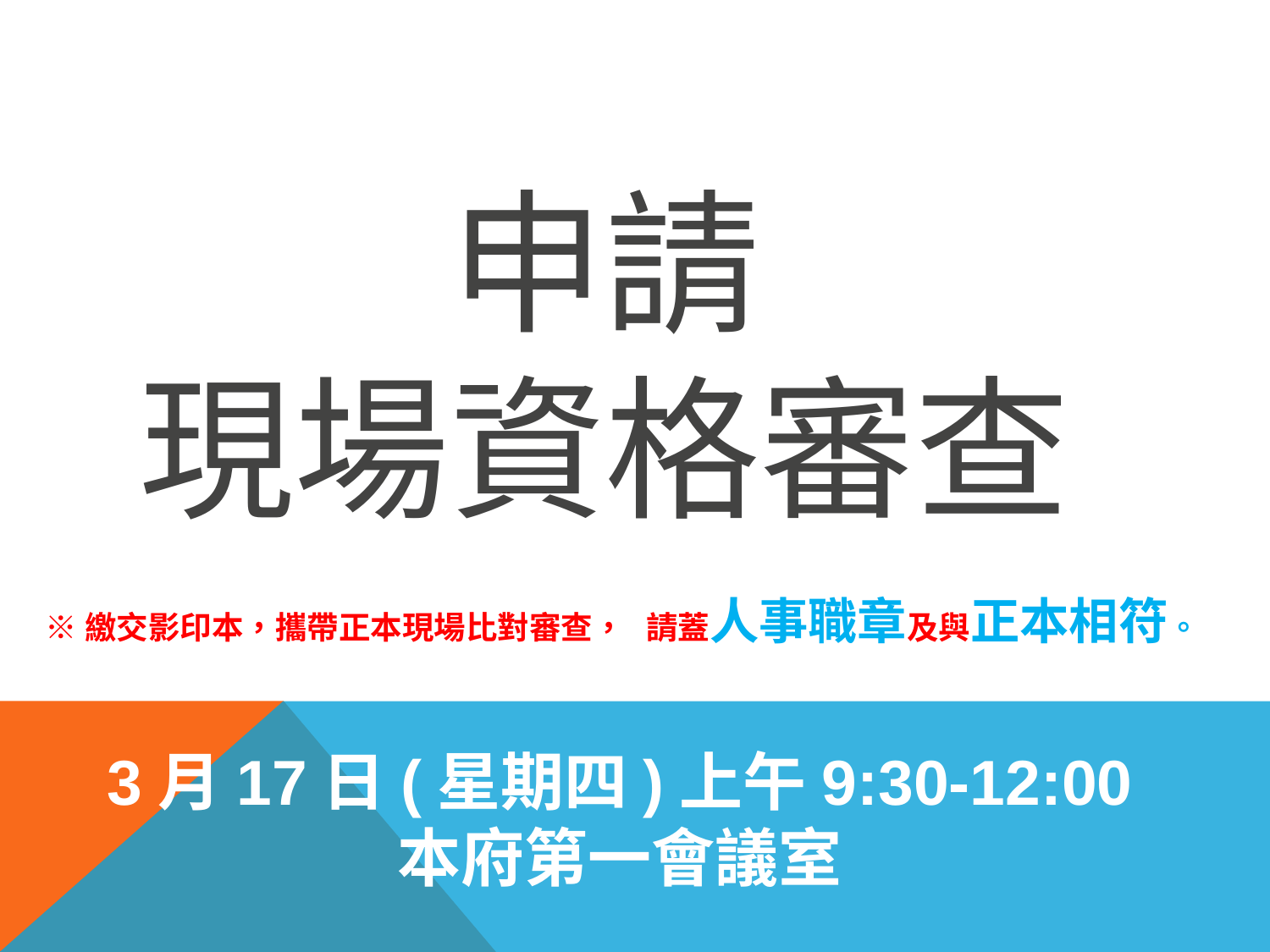

申請
現場資格審查
※繳交影印本，攜帶正本現場比對審查，   請蓋人事職章及與正本相符。
3月17日(星期四)上午9:30-12:00
本府第一會議室